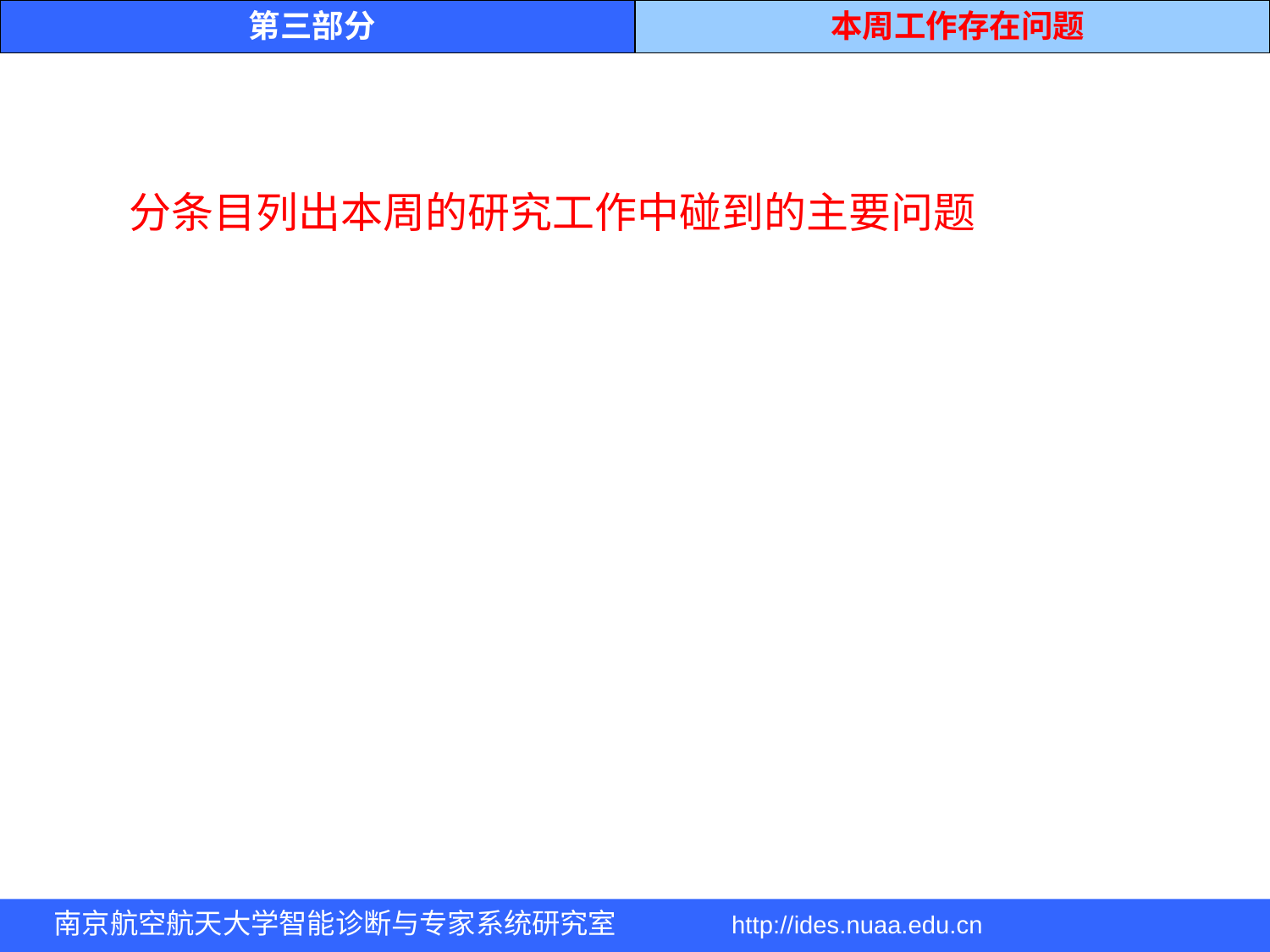

第三部分
本周工作存在问题
分条目列出本周的研究工作中碰到的主要问题
人为因素
南京航空航天大学智能诊断与专家系统研究室                 http://ides.nuaa.edu.cn